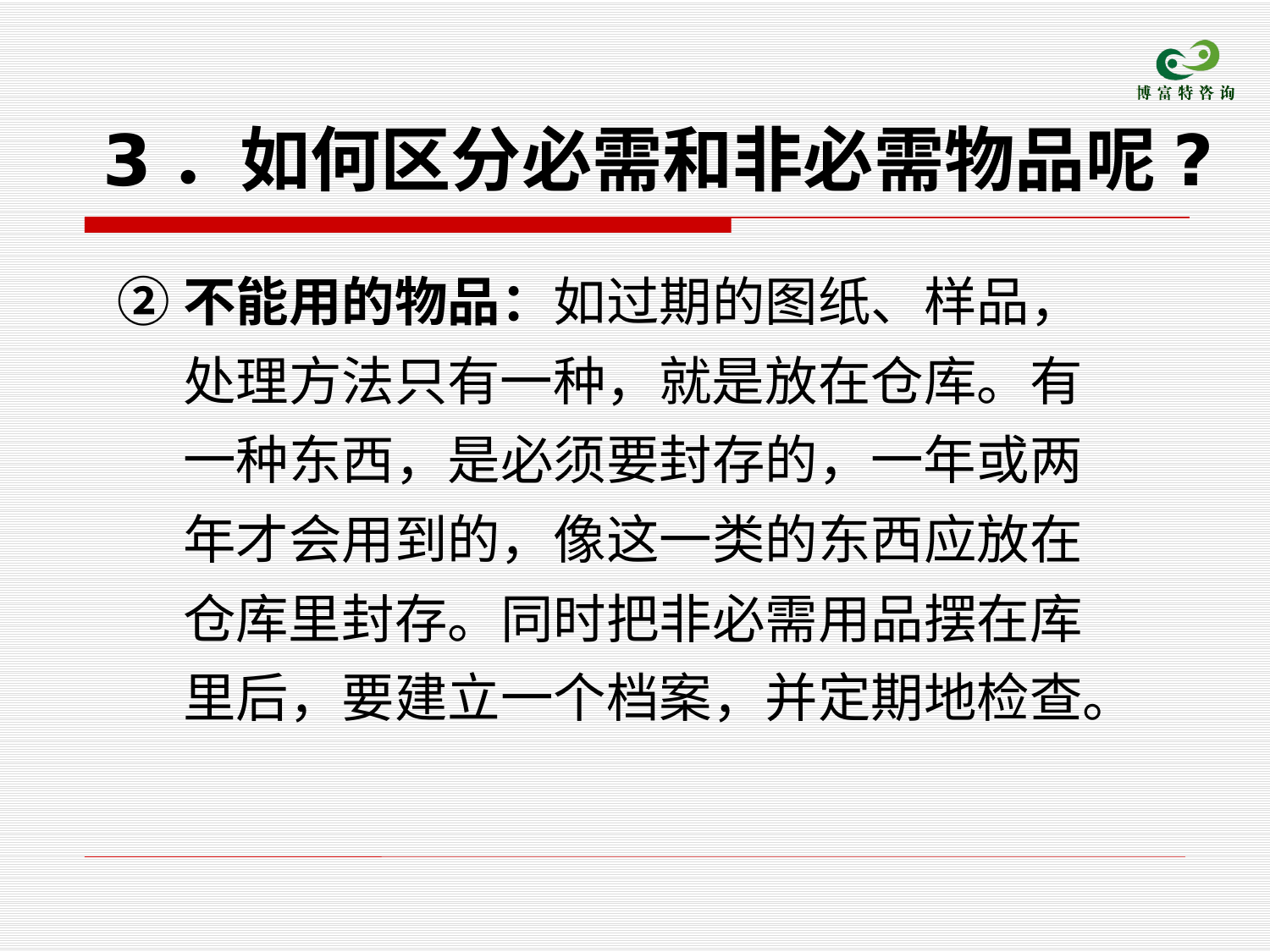

3．如何区分必需和非必需物品呢?
②不能用的物品：如过期的图纸、样品，处理方法只有一种，就是放在仓库。有一种东西，是必须要封存的，一年或两年才会用到的，像这一类的东西应放在仓库里封存。同时把非必需用品摆在库里后，要建立一个档案，并定期地检查。

104